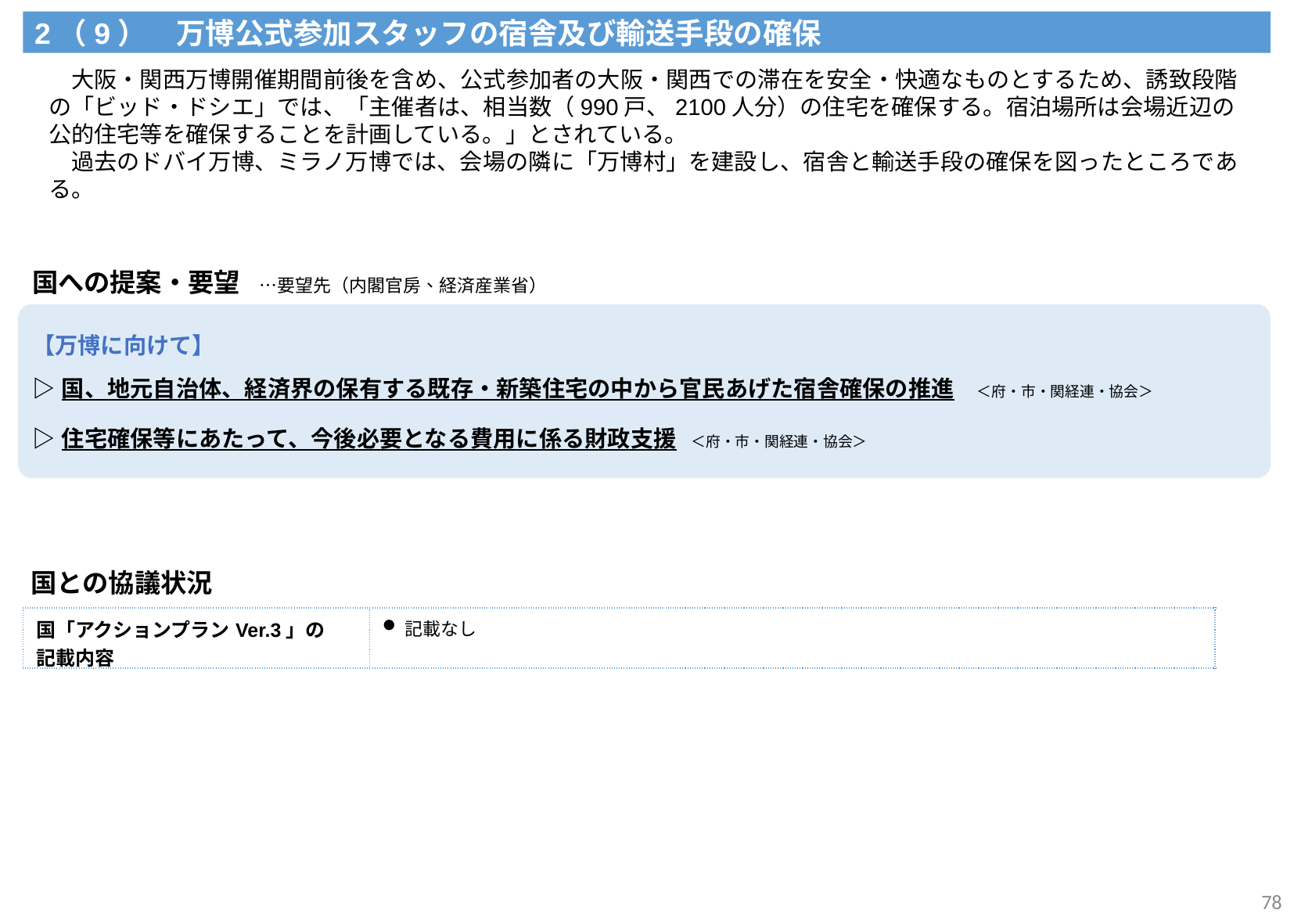

2（9）　万博公式参加スタッフの宿舎及び輸送手段の確保
　大阪・関西万博開催期間前後を含め、公式参加者の大阪・関西での滞在を安全・快適なものとするため、誘致段階の「ビッド・ドシエ」では、「主催者は、相当数（990戸、2100人分）の住宅を確保する。宿泊場所は会場近辺の公的住宅等を確保することを計画している。」とされている。
　過去のドバイ万博、ミラノ万博では、会場の隣に「万博村」を建設し、宿舎と輸送手段の確保を図ったところである。
国への提案・要望　…要望先（内閣官房、経済産業省）

| 【万博に向けて】 ▷国、地元自治体、経済界の保有する既存・新築住宅の中から官民あげた宿舎確保の推進　＜府・市・関経連・協会＞ ▷住宅確保等にあたって、今後必要となる費用に係る財政支援　＜府・市・関経連・協会＞ |
| --- |
国との協議状況
| 国「アクションプランVer.3」の 記載内容 | 記載なし |
| --- | --- |

78